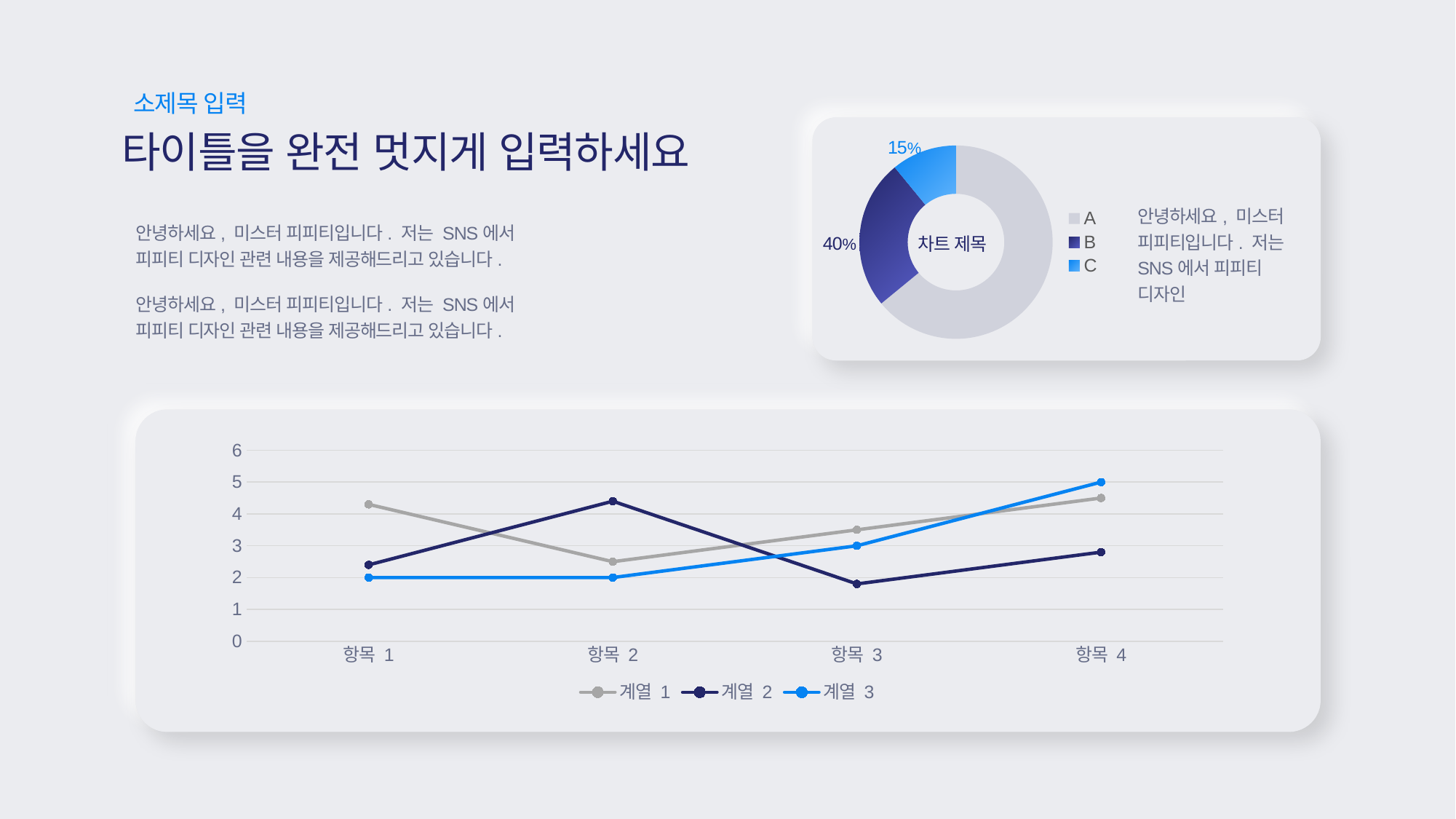

소제목 입력

타이틀을 완전 멋지게 입력하세요
15%

### Chart

| Category | 판매 |
|---|---|
| A | 8.2 |
| B | 3.2 |
| C | 1.4 |
안녕하세요, 미스터 피피티입니다. 저는 SNS에서 피피티 디자인
안녕하세요, 미스터 피피티입니다. 저는 SNS에서
피피티 디자인 관련 내용을 제공해드리고 있습니다.
40%
차트 제목
안녕하세요, 미스터 피피티입니다. 저는 SNS에서
피피티 디자인 관련 내용을 제공해드리고 있습니다.

### Chart

| Category | 계열 1 | 계열 2 | 계열 3 |
|---|---|---|---|
| 항목 1 | 4.3 | 2.4 | 2.0 |
| 항목 2 | 2.5 | 4.4 | 2.0 |
| 항목 3 | 3.5 | 1.8 | 3.0 |
| 항목 4 | 4.5 | 2.8 | 5.0 |